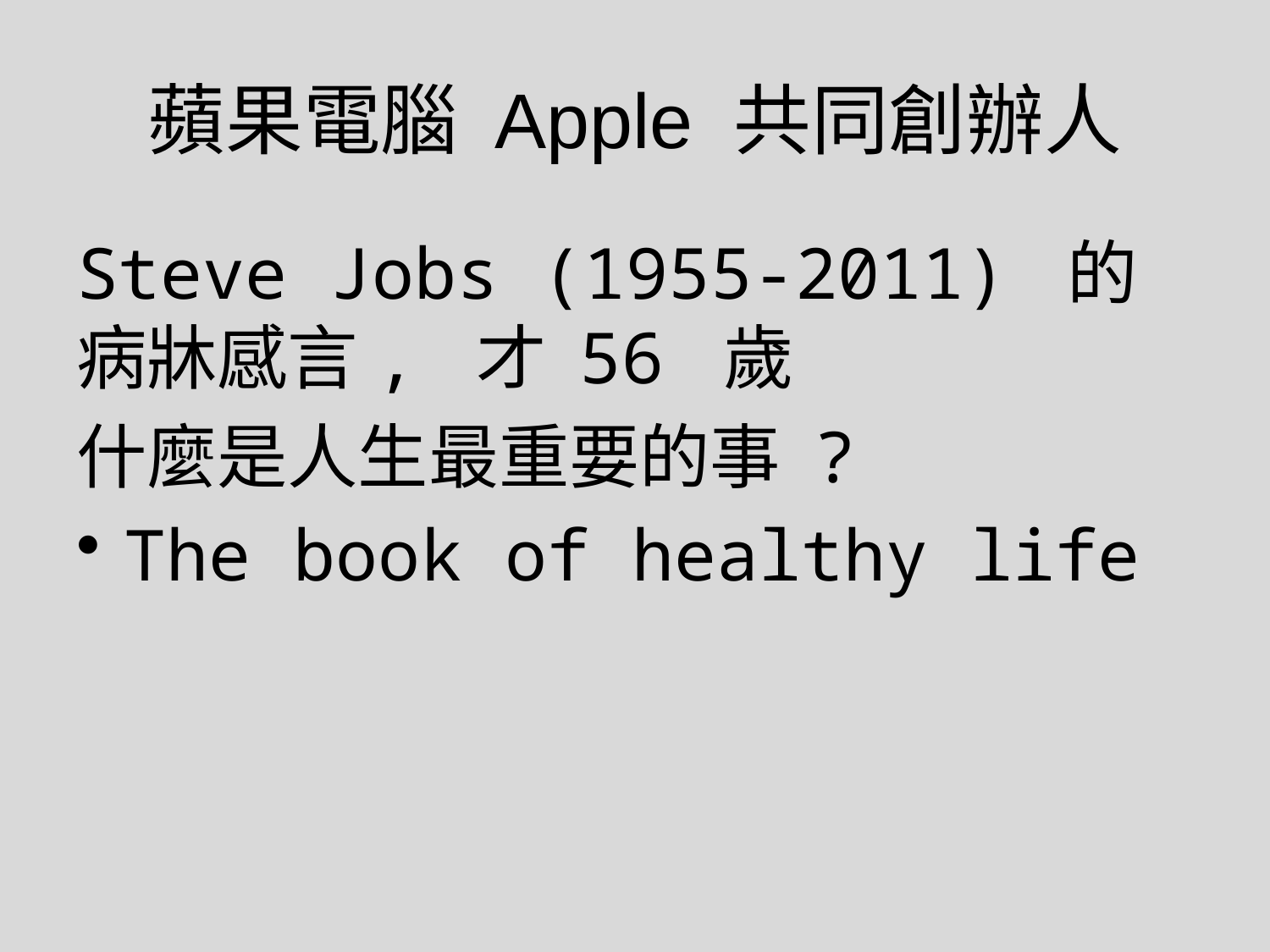

# 蘋果電腦 Apple 共同創辦人
Steve Jobs (1955-2011) 的病牀感言, 才 56 歲
什麼是人生最重要的事 ?
The book of healthy life